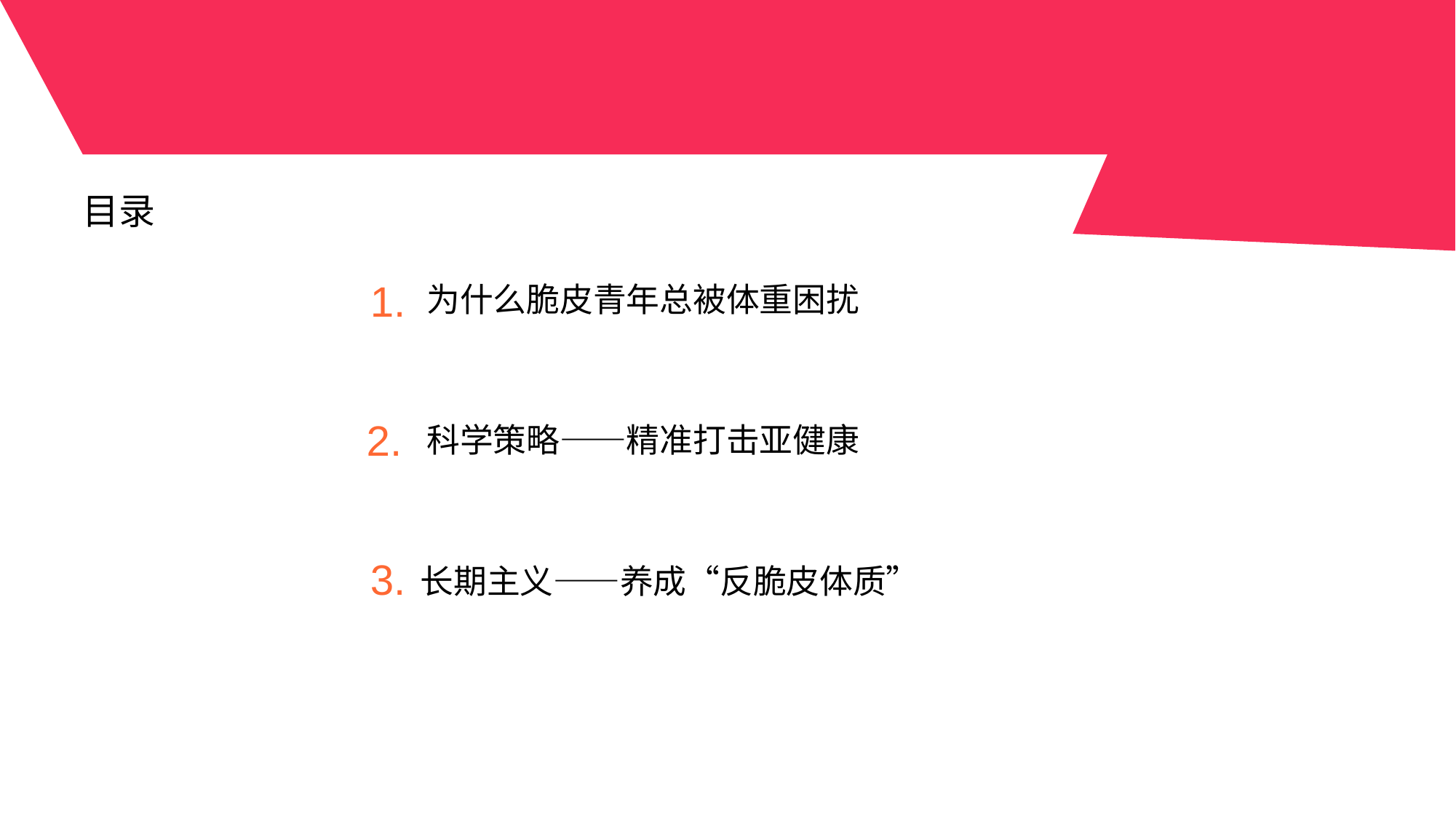

目录
为什么脆皮青年总被体重困扰
1.
2.
科学策略——精准打击亚健康
3.
长期主义——养成“反脆皮体质”